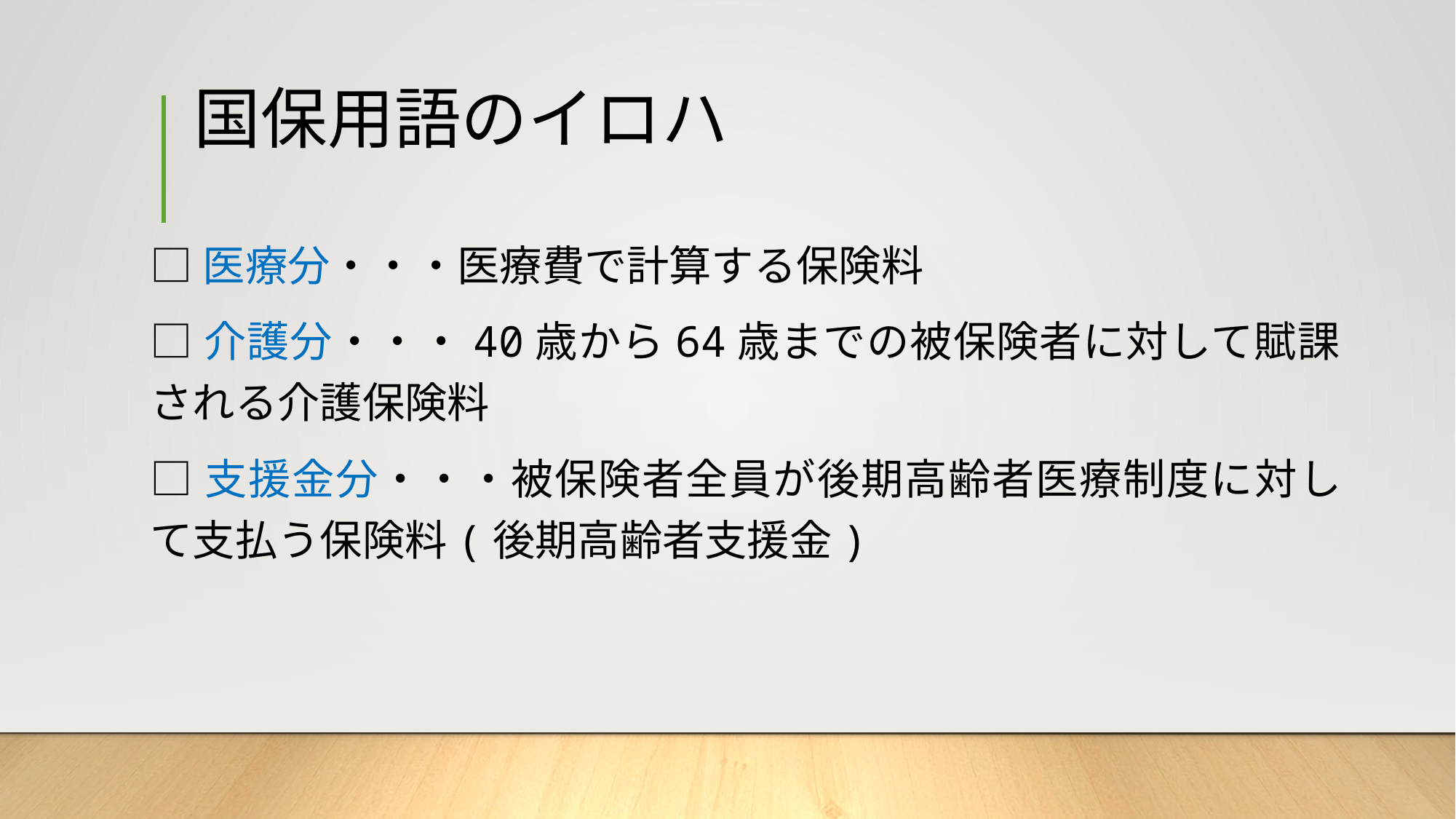

# 国保用語のイロハ
□医療分・・・医療費で計算する保険料
□介護分・・・40歳から64歳までの被保険者に対して賦課される介護保険料
□支援金分・・・被保険者全員が後期高齢者医療制度に対して支払う保険料(後期高齢者支援金)